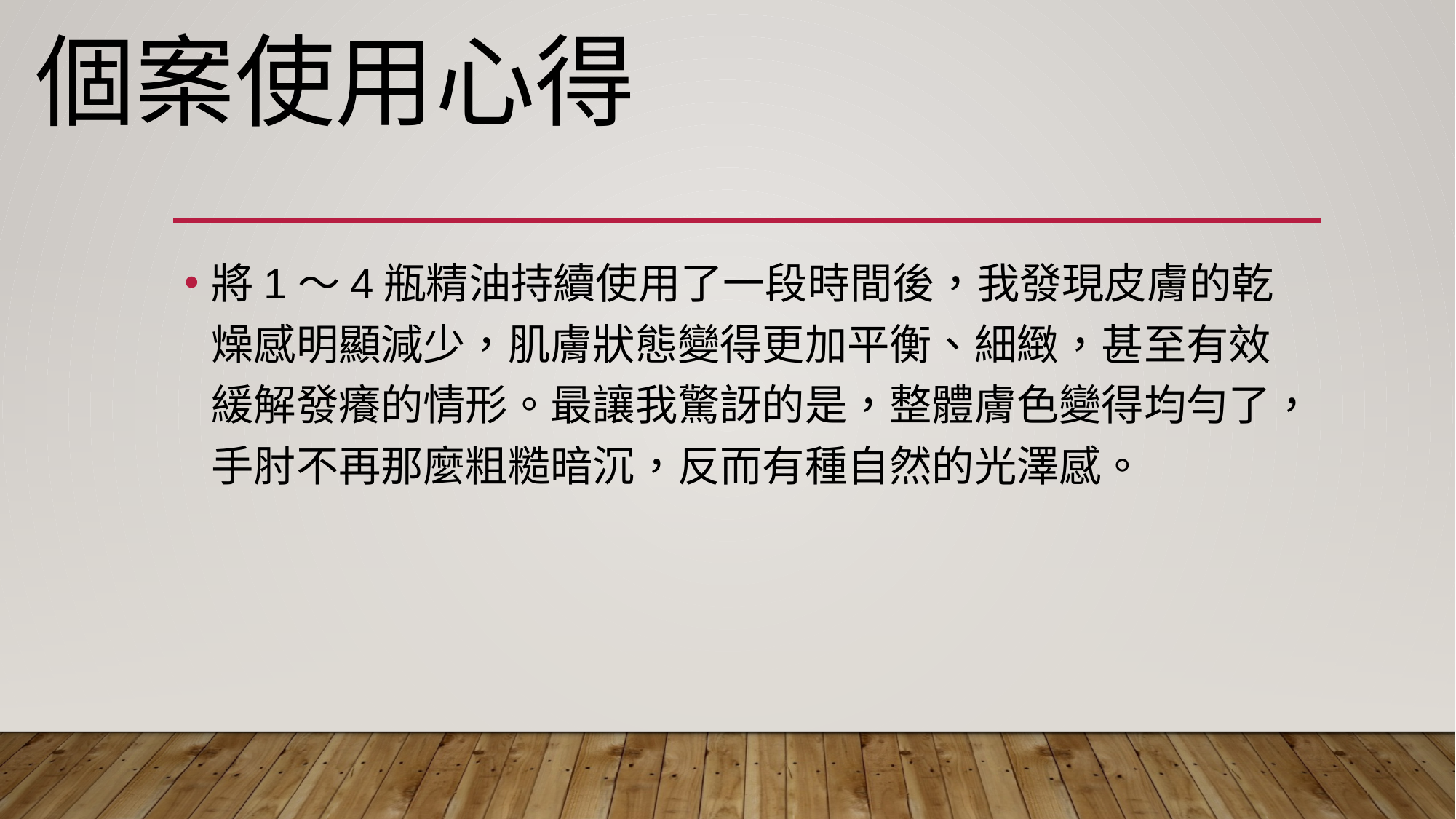

# 個案使用心得
將1～4瓶精油持續使用了一段時間後，我發現皮膚的乾燥感明顯減少，肌膚狀態變得更加平衡、細緻，甚至有效緩解發癢的情形。最讓我驚訝的是，整體膚色變得均勻了，手肘不再那麼粗糙暗沉，反而有種自然的光澤感。